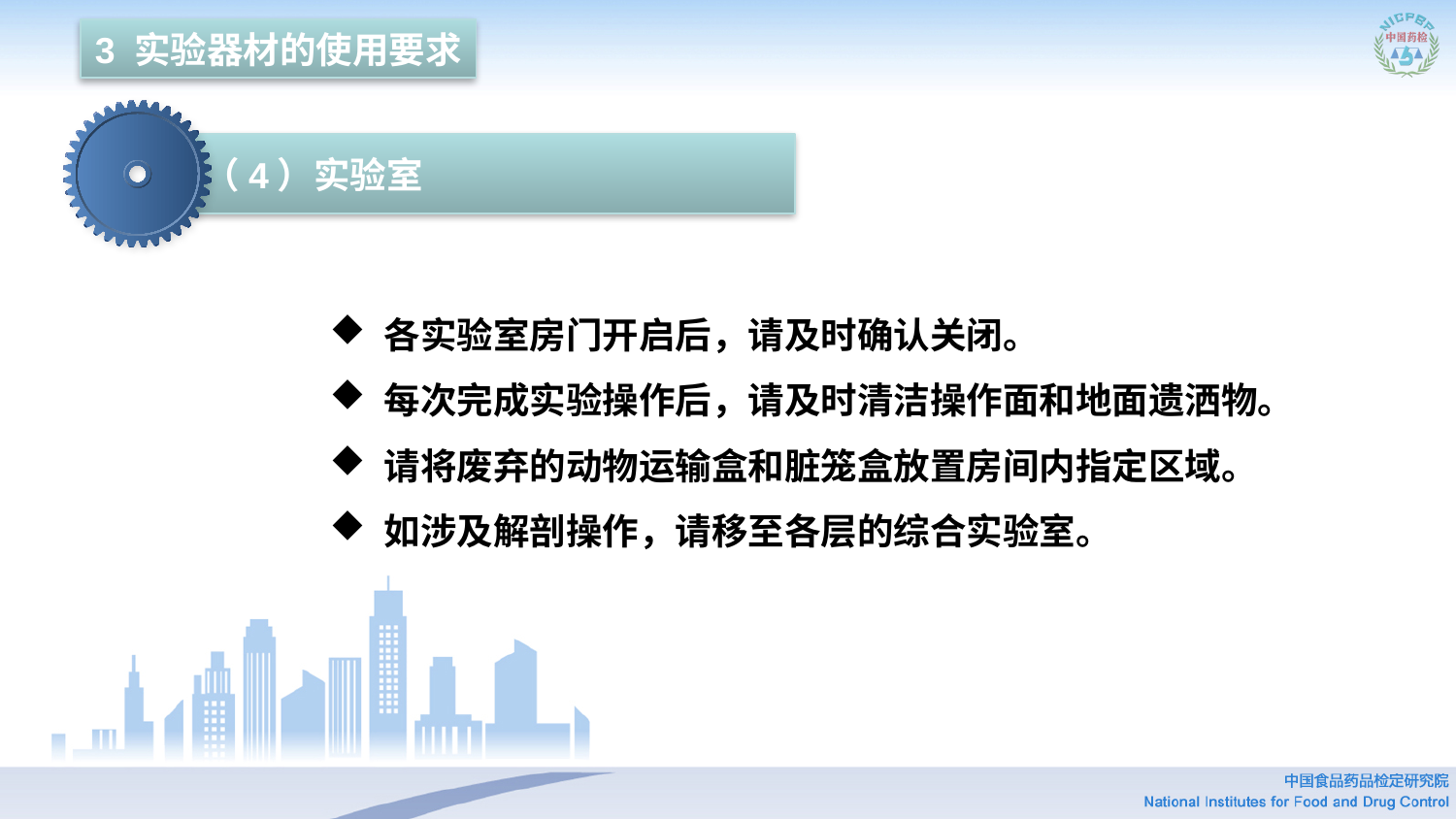

3 实验器材的使用要求

（4）实验室
各实验室房门开启后，请及时确认关闭。
每次完成实验操作后，请及时清洁操作面和地面遗洒物。
请将废弃的动物运输盒和脏笼盒放置房间内指定区域。
如涉及解剖操作，请移至各层的综合实验室。